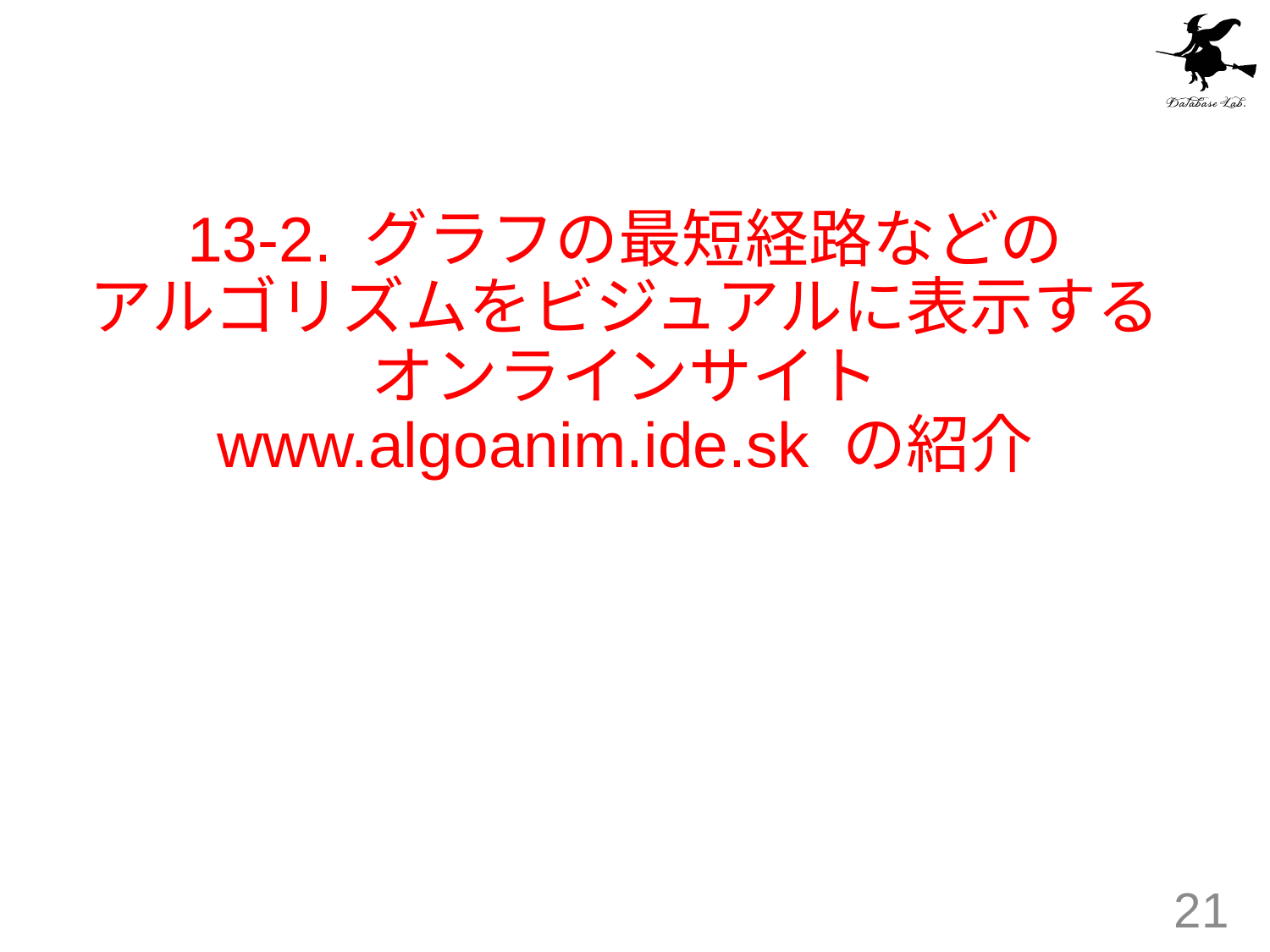

# 13-2. グラフの最短経路などの アルゴリズムをビジュアルに表示する オンラインサイト www.algoanim.ide.sk の紹介

21